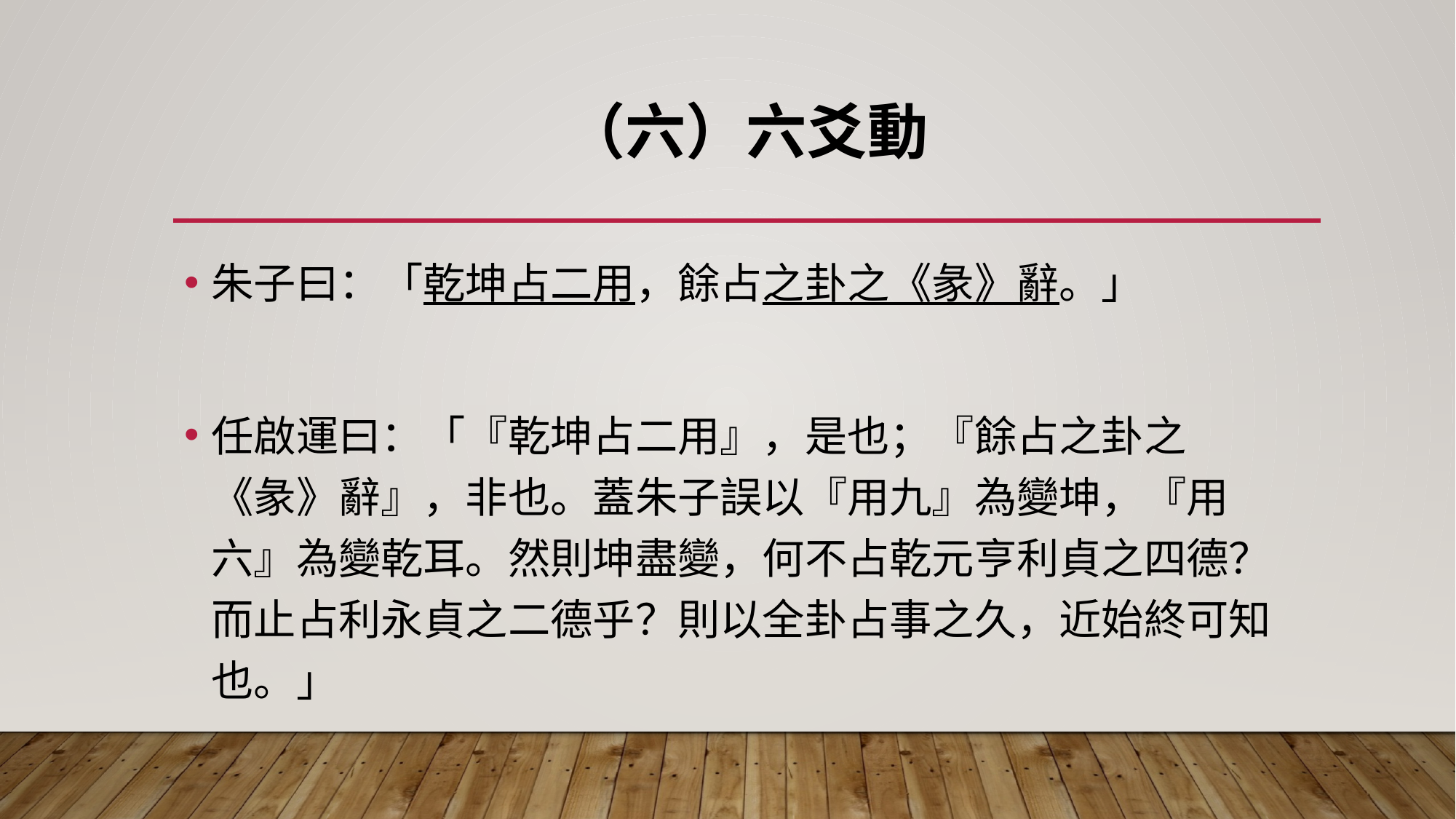

# （六）六爻動
朱子曰：「乾坤占二用，餘占之卦之《彖》辭。」

任啟運曰：「『乾坤占二用』，是也；『餘占之卦之《彖》辭』，非也。蓋朱子誤以『用九』為變坤，『用六』為變乾耳。然則坤盡變，何不占乾元亨利貞之四德？而止占利永貞之二德乎？則以全卦占事之久，近始終可知也。」